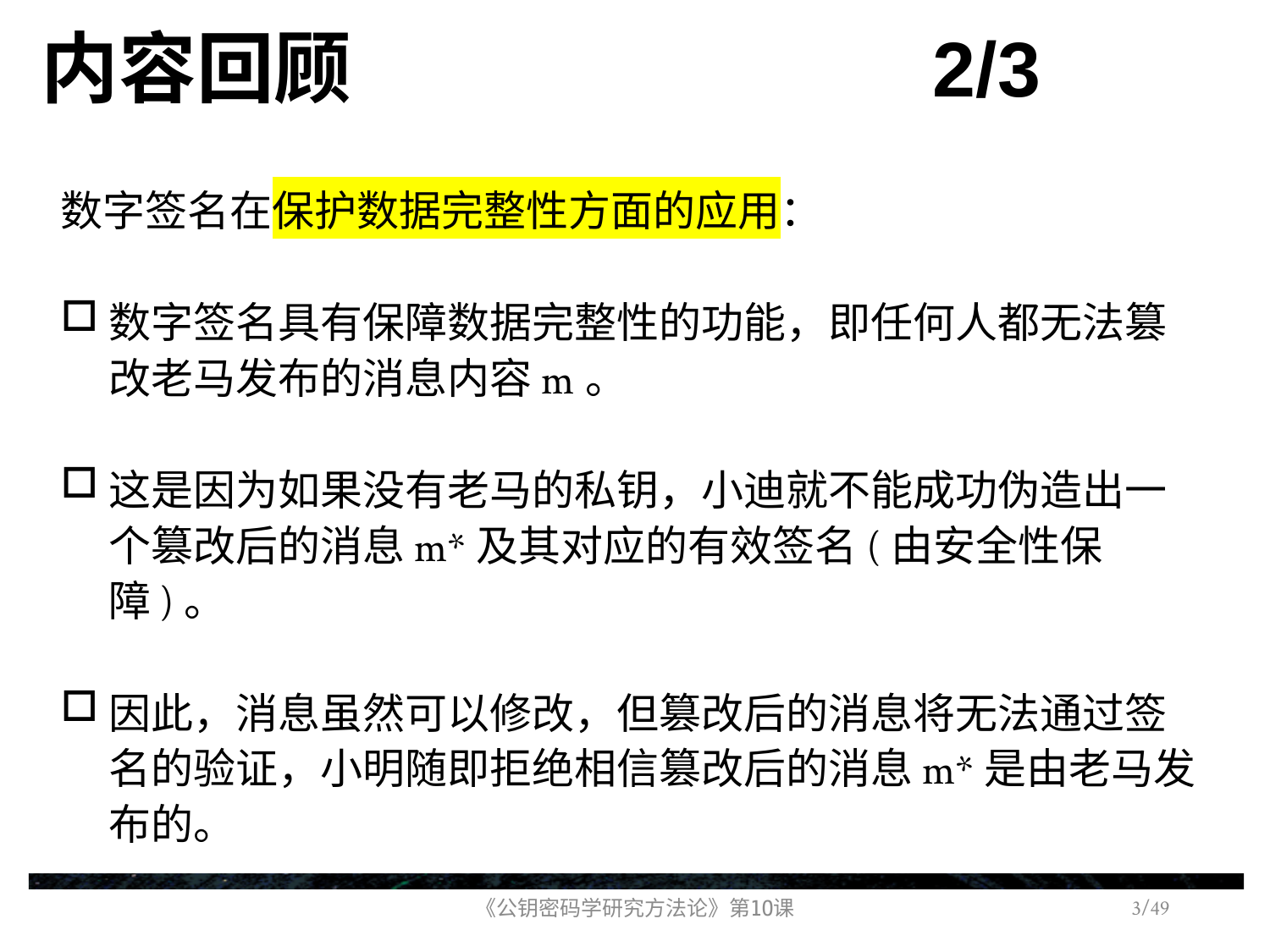

# 内容回顾                                2/3
数字签名在保护数据完整性方面的应用：

数字签名具有保障数据完整性的功能，即任何人都无法篡改老马发布的消息内容m。

这是因为如果没有老马的私钥，小迪就不能成功伪造出一个篡改后的消息m*及其对应的有效签名(由安全性保障)。

因此，消息虽然可以修改，但篡改后的消息将无法通过签名的验证，小明随即拒绝相信篡改后的消息m*是由老马发布的。
《公钥密码学研究方法论》第10课
3/49